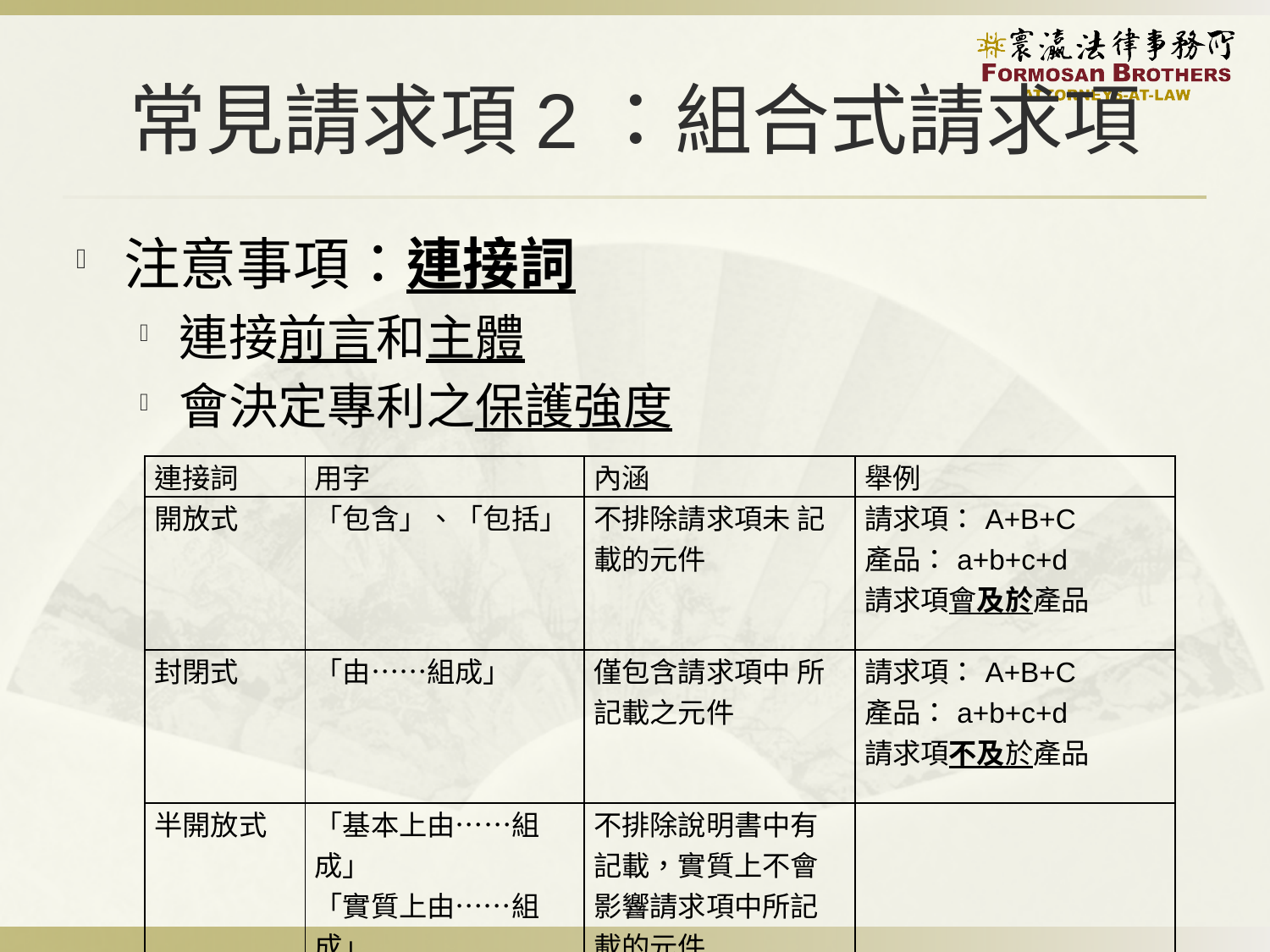

# 常見請求項2：組合式請求項
注意事項：連接詞
連接前言和主體
會決定專利之保護強度

| 連接詞 | 用字 | 內涵 | 舉例 |
| --- | --- | --- | --- |
| 開放式 | 「包含」、「包括」 | 不排除請求項未 記載的元件 | 請求項：A+B+C 產品：a+b+c+d 請求項會及於產品 |
| 封閉式 | 「由……組成」 | 僅包含請求項中 所記載之元件 | 請求項：A+B+C 產品：a+b+c+d 請求項不及於產品 |
| 半開放式 | 「基本上由……組成」 「實質上由……組成」 | 不排除說明書中有記載，實質上不會影響請求項中所記載的元件 |  |
19